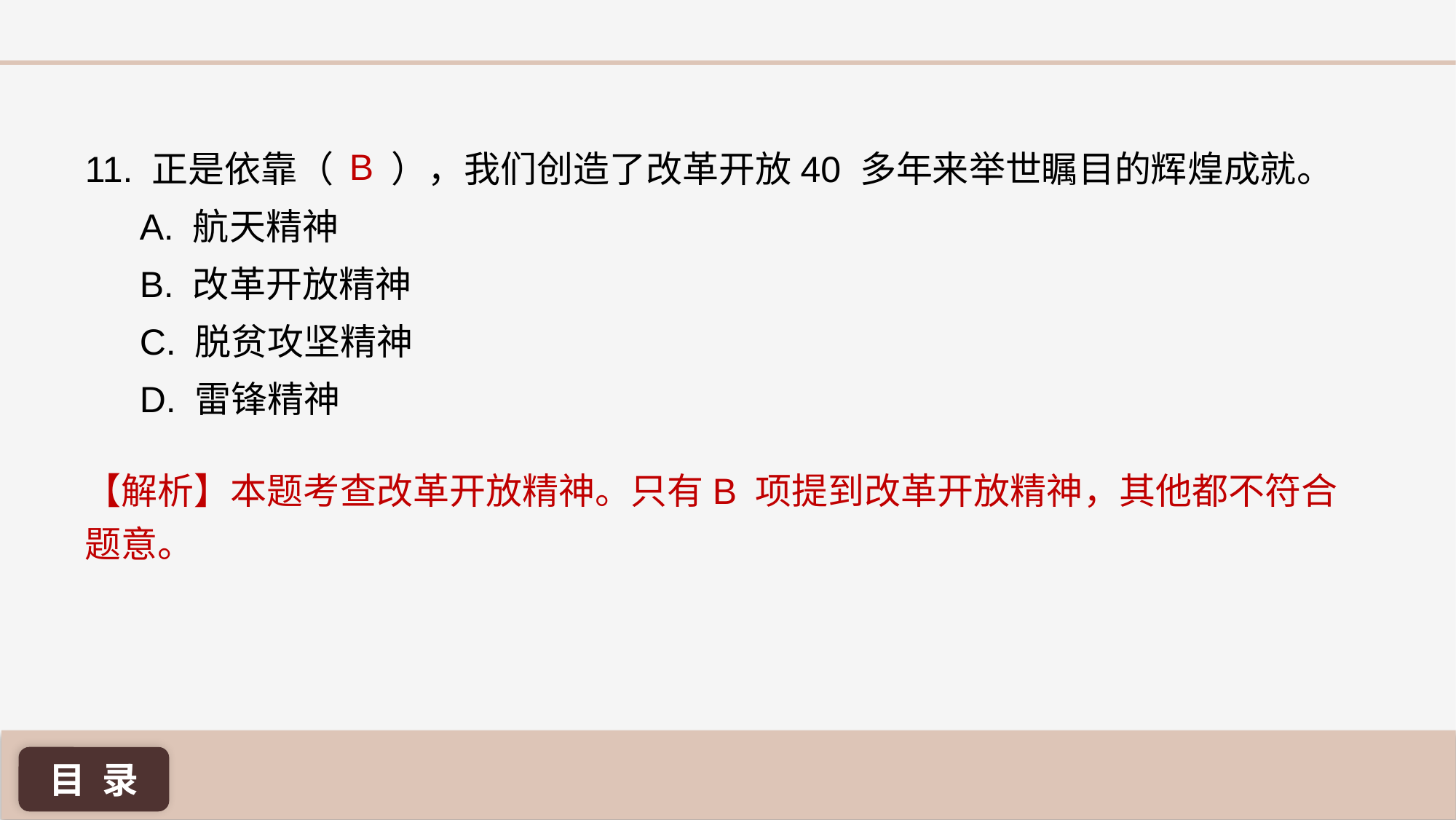

B
11. 正是依靠（       ），我们创造了改革开放40 多年来举世瞩目的辉煌成就。
A. 航天精神
B. 改革开放精神
C. 脱贫攻坚精神
D. 雷锋精神
【解析】本题考查改革开放精神。只有B 项提到改革开放精神，其他都不符合题意。